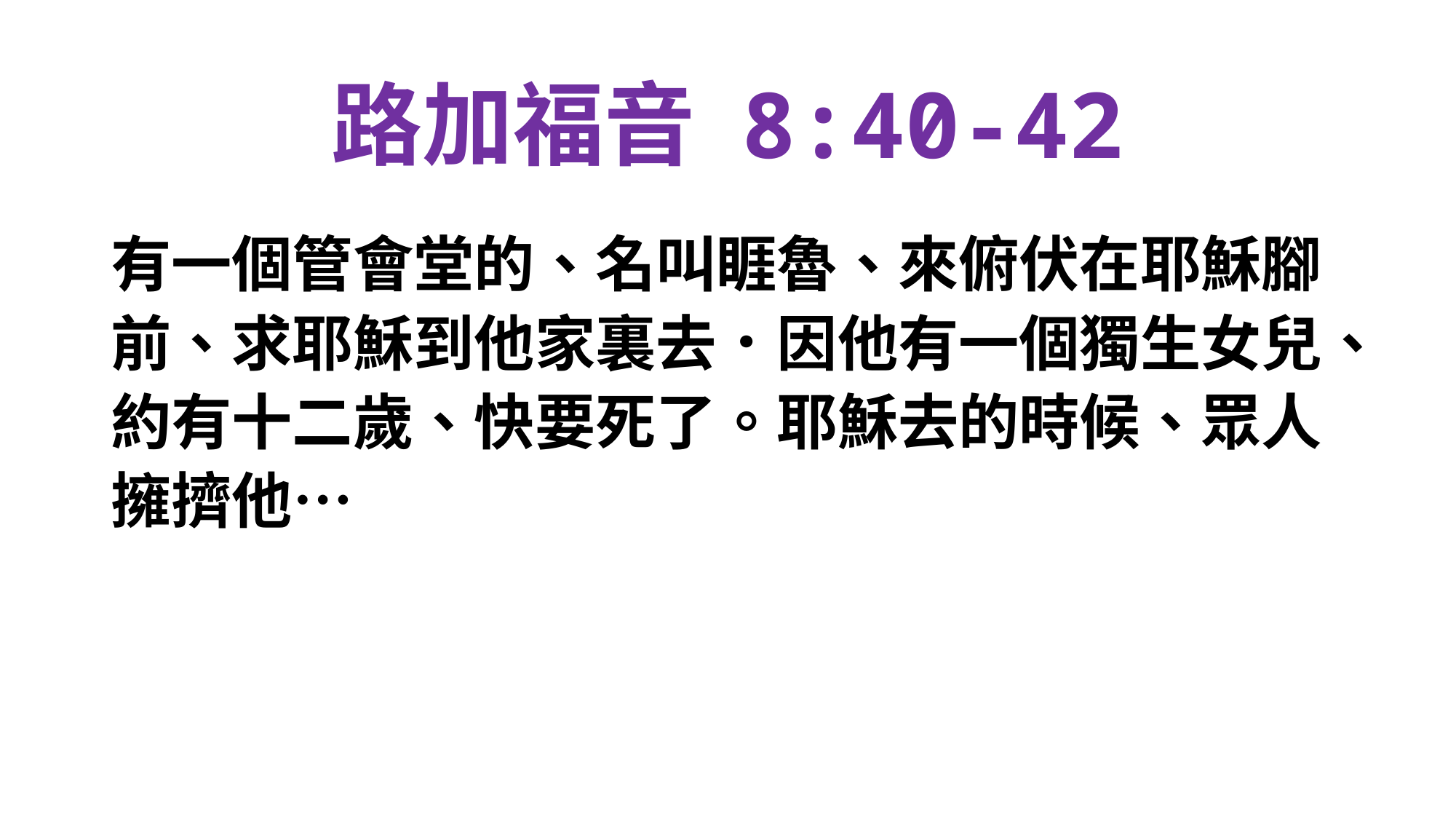

# 路加福音 8:40-42
有一個管會堂的、名叫睚魯、來俯伏在耶穌腳前、求耶穌到他家裏去．因他有一個獨生女兒、約有十二歲、快要死了。耶穌去的時候、眾人擁擠他…